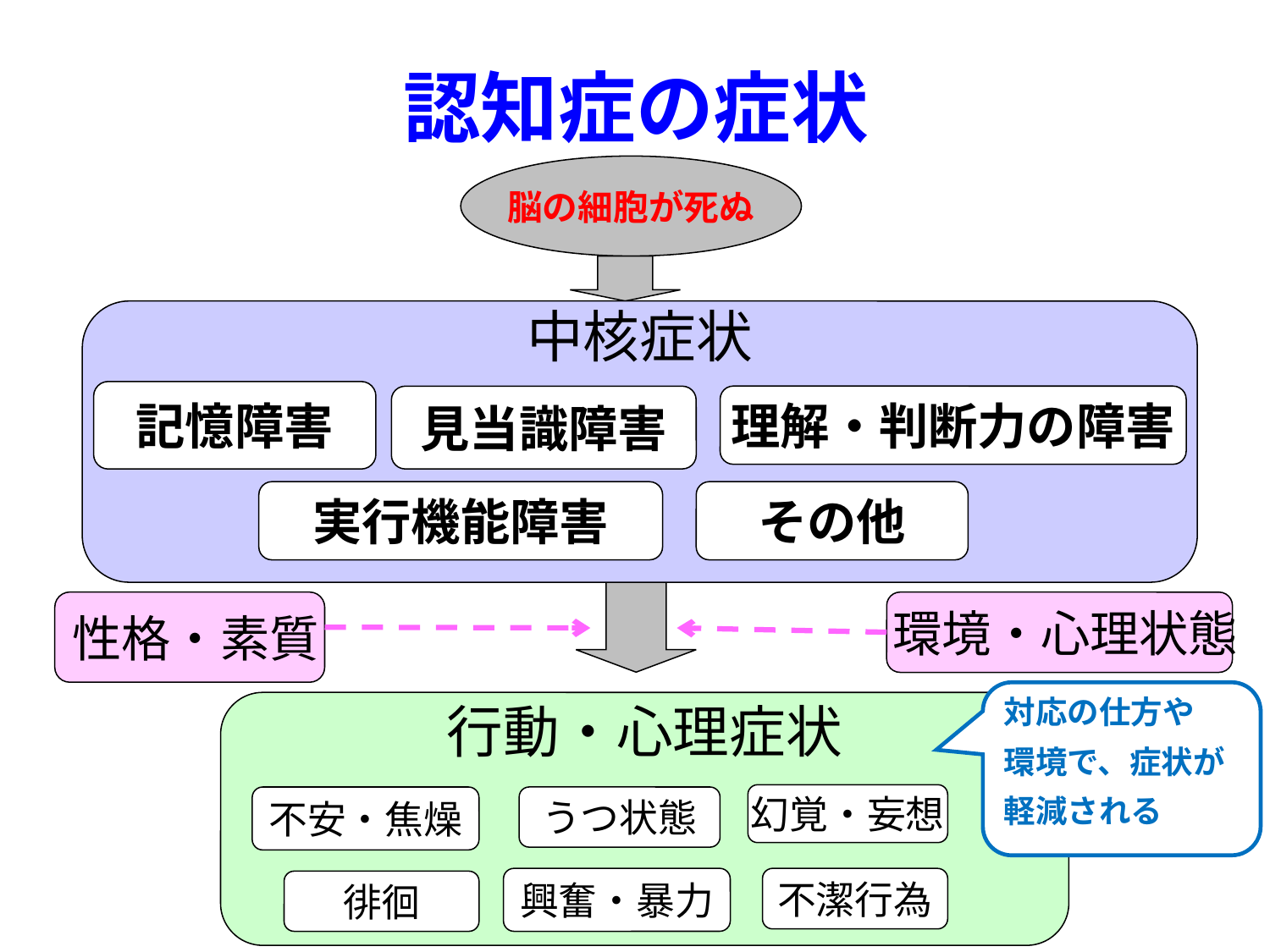

# 認知症の症状
脳の細胞が死ぬ

中核症状

記憶障害
見当識障害
理解・判断力の障害
実行機能障害
その他

 性格・素質
 環境・心理状態

行動・心理症状

幻覚・妄想
不安・焦燥
うつ状態
興奮・暴力
不潔行為
徘徊
対応の仕方や
環境で、症状が
軽減される